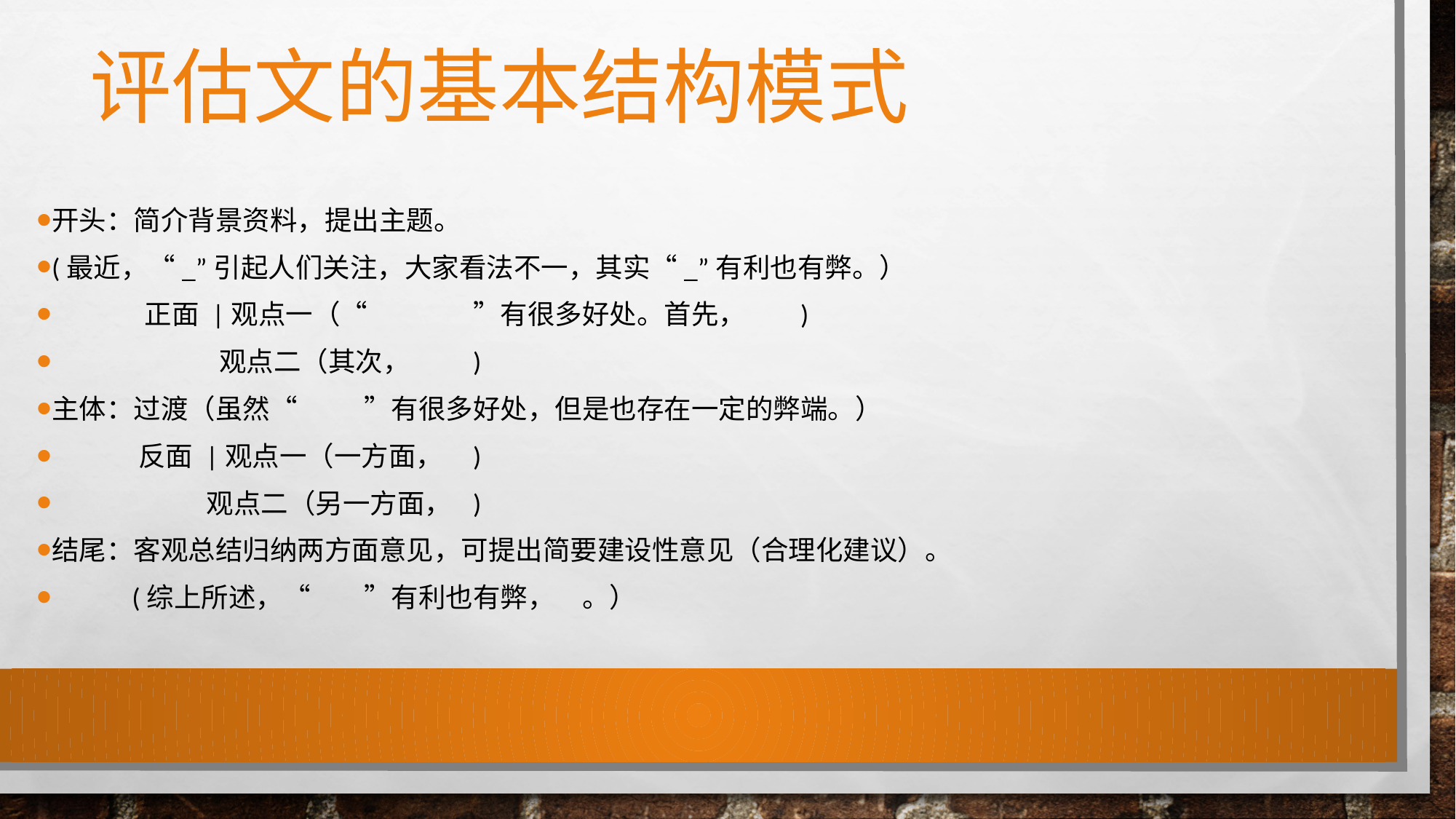

# 评估文的基本结构模式
开头：简介背景资料，提出主题。
(最近，“_”引起人们关注，大家看法不一，其实“_”有利也有弊。）
              正面 |观点一（“	”有很多好处。首先，	)
                          观点二（其次，	)
主体：过渡（虽然“	”有很多好处，但是也存在一定的弊端。）
             反面 |观点一（一方面，	)
                        观点二（另一方面，	)
结尾：客观总结归纳两方面意见，可提出简要建设性意见（合理化建议）。
             (综上所述，“	”有利也有弊，	。）